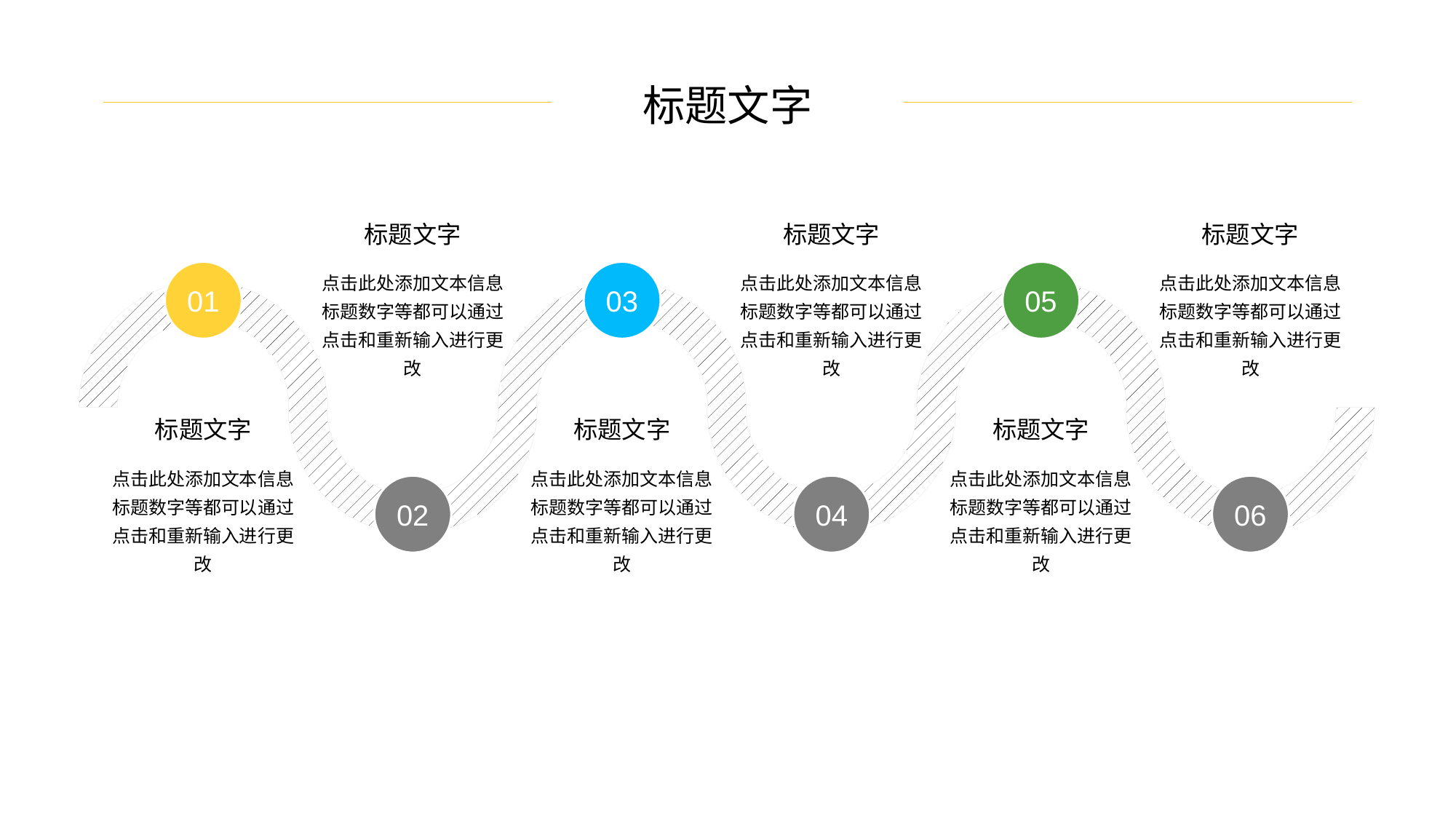

标题文字
标题文字
标题文字
标题文字
点击此处添加文本信息
标题数字等都可以通过点击和重新输入进行更改

点击此处添加文本信息
标题数字等都可以通过点击和重新输入进行更改

点击此处添加文本信息
标题数字等都可以通过点击和重新输入进行更改

01
03
05

标题文字
标题文字
标题文字
点击此处添加文本信息
标题数字等都可以通过点击和重新输入进行更改

点击此处添加文本信息
标题数字等都可以通过点击和重新输入进行更改

点击此处添加文本信息
标题数字等都可以通过点击和重新输入进行更改

02
04
06